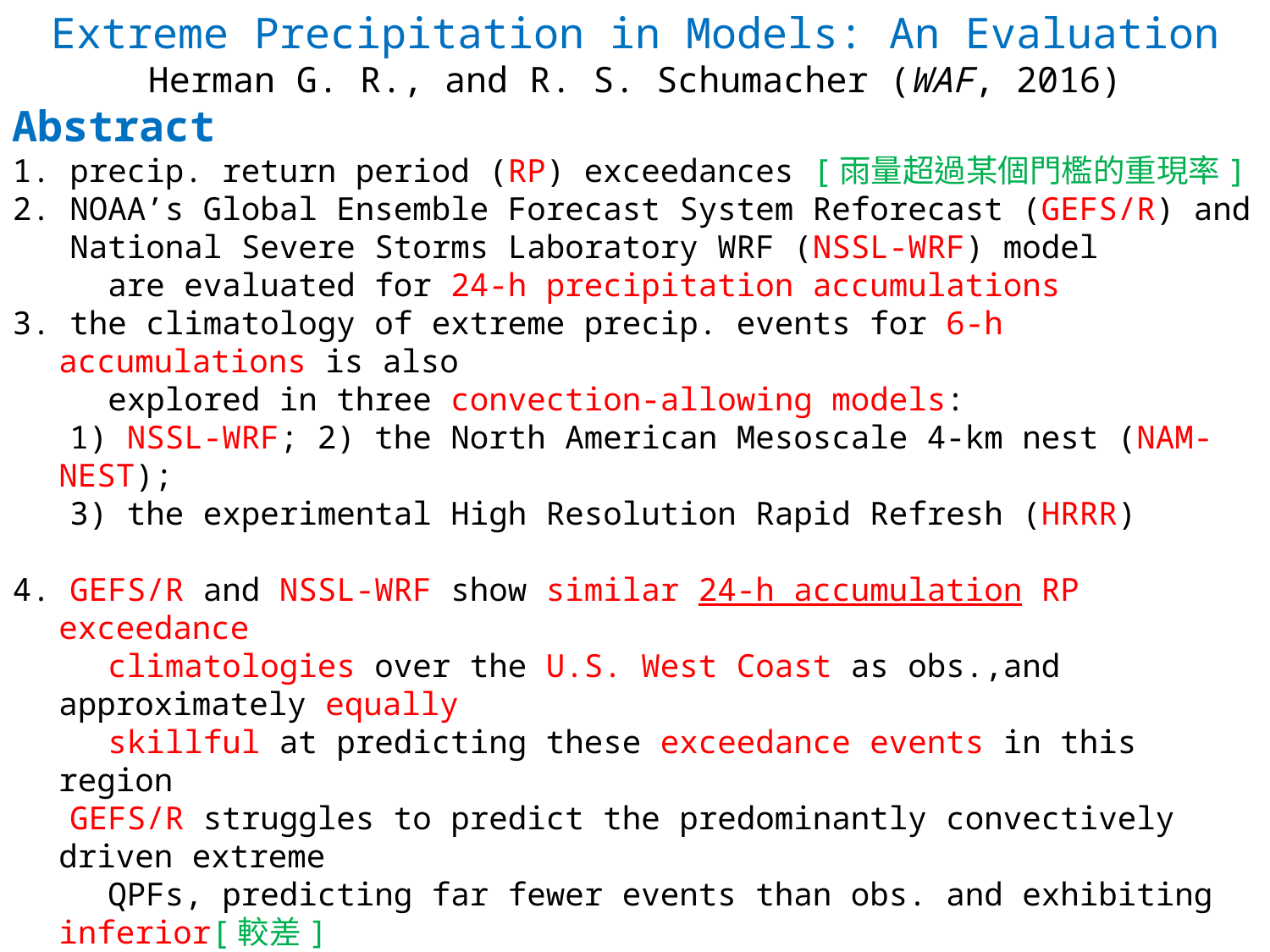

Extreme Precipitation in Models: An Evaluation
Herman G. R., and R. S. Schumacher (WAF, 2016)
Abstract
1. precip. return period (RP) exceedances [雨量超過某個門檻的重現率]
2. NOAA’s Global Ensemble Forecast System Reforecast (GEFS/R) and
   National Severe Storms Laboratory WRF (NSSL-WRF) model
     are evaluated for 24-h precipitation accumulations
3. the climatology of extreme precip. events for 6-h accumulations is also
     explored in three convection-allowing models:
   1) NSSL-WRF; 2) the North American Mesoscale 4-km nest (NAM-NEST);
   3) the experimental High Resolution Rapid Refresh (HRRR)

4. GEFS/R and NSSL-WRF show similar 24-h accumulation RP exceedance
     climatologies over the U.S. West Coast as obs.,and approximately equally
     skillful at predicting these exceedance events in this region
   GEFS/R struggles to predict the predominantly convectively driven extreme
     QPFs, predicting far fewer events than obs. and exhibiting inferior[較差]
     forecast skill to the NSSL-WRF over the eastern two-thirds of the CONUS

5. The NSSL-WRF and HRRR 6-h extreme precipitation climatologies are
     approximately in accord with obs.
   NAM-NEST produces many more RP exceedances than obs. across the CONUS.